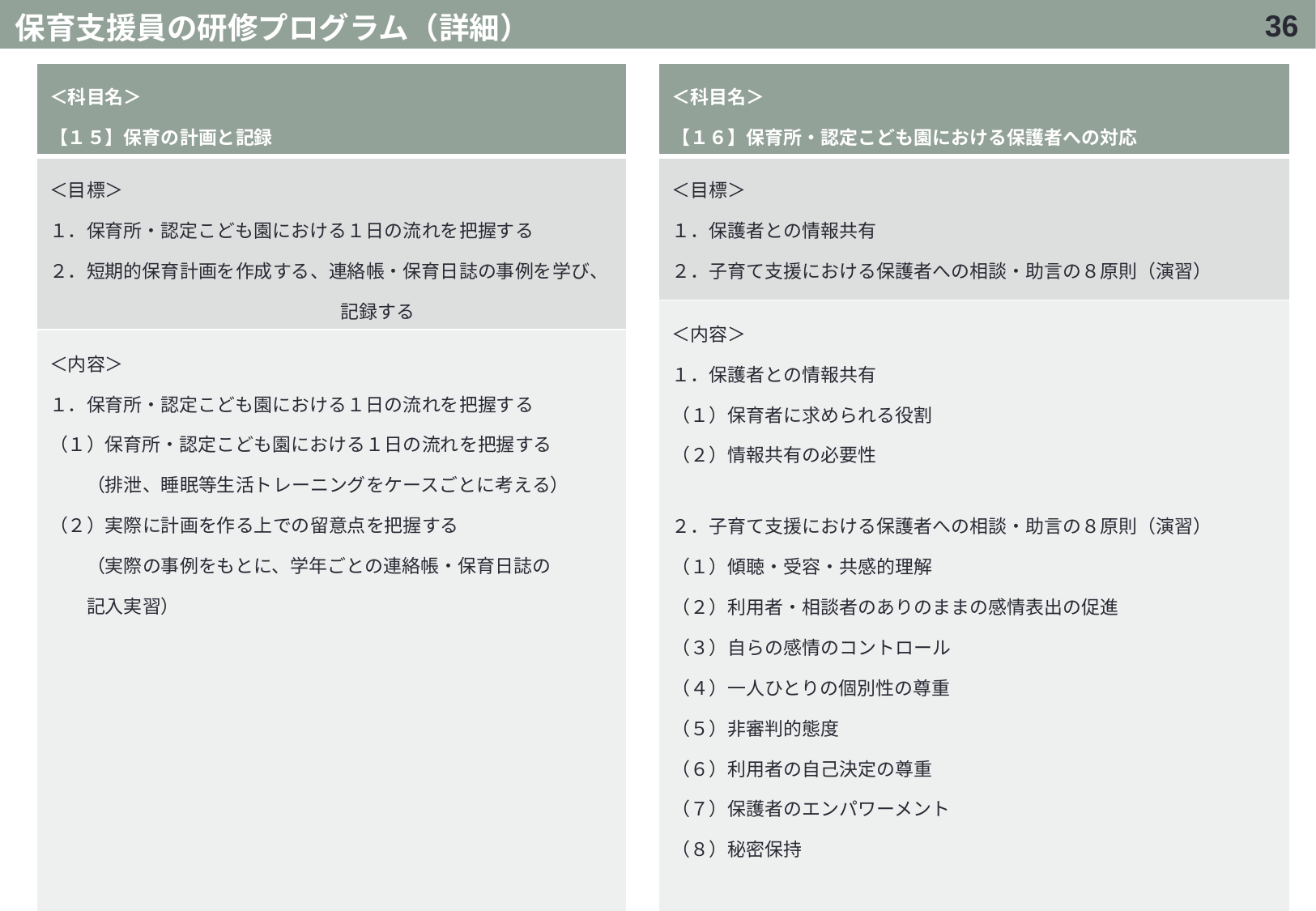

36
保育支援員の研修プログラム（詳細）
| ＜科目名＞ 【１６】保育所・認定こども園における保護者への対応 |
| --- |
| ＜目標＞ １．保護者との情報共有 ２．子育て支援における保護者への相談・助言の８原則（演習） |
| ＜内容＞ １．保護者との情報共有 （１）保育者に求められる役割 （２）情報共有の必要性 ２．子育て支援における保護者への相談・助言の８原則（演習） （１）傾聴・受容・共感的理解 （２）利用者・相談者のありのままの感情表出の促進 （３）自らの感情のコントロール （４）一人ひとりの個別性の尊重 （５）非審判的態度 （６）利用者の自己決定の尊重 （７）保護者のエンパワーメント （８）秘密保持 |
| ＜科目名＞ 【１５】保育の計画と記録 |
| --- |
| ＜目標＞ １．保育所・認定こども園における１日の流れを把握する ２．短期的保育計画を作成する、連絡帳・保育日誌の事例を学び、　　　　　　　　　　　　　　　記録する |
| ＜内容＞ １．保育所・認定こども園における１日の流れを把握する （１）保育所・認定こども園における１日の流れを把握する 　　（排泄、睡眠等生活トレーニングをケースごとに考える）（２）実際に計画を作る上での留意点を把握する 　　（実際の事例をもとに、学年ごとの連絡帳・保育日誌の 　　記入実習） |